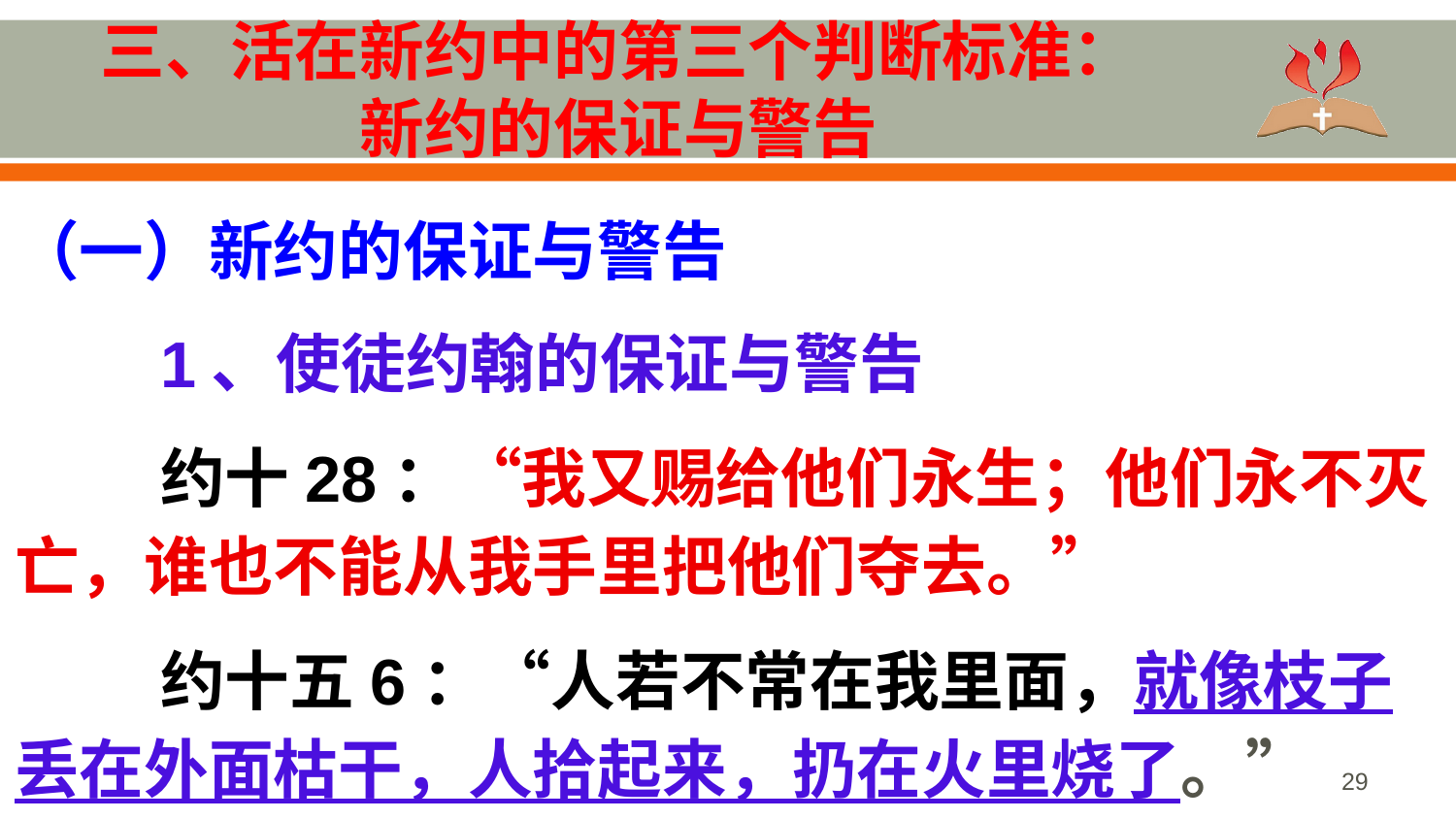

# 三、活在新约中的第三个判断标准： 新约的保证与警告
（一）新约的保证与警告
	1、使徒约翰的保证与警告
	约十28：“我又赐给他们永生；他们永不灭亡，谁也不能从我手里把他们夺去。”
	约十五6：“人若不常在我里面，就像枝子丢在外面枯干，人拾起来，扔在火里烧了。”

29